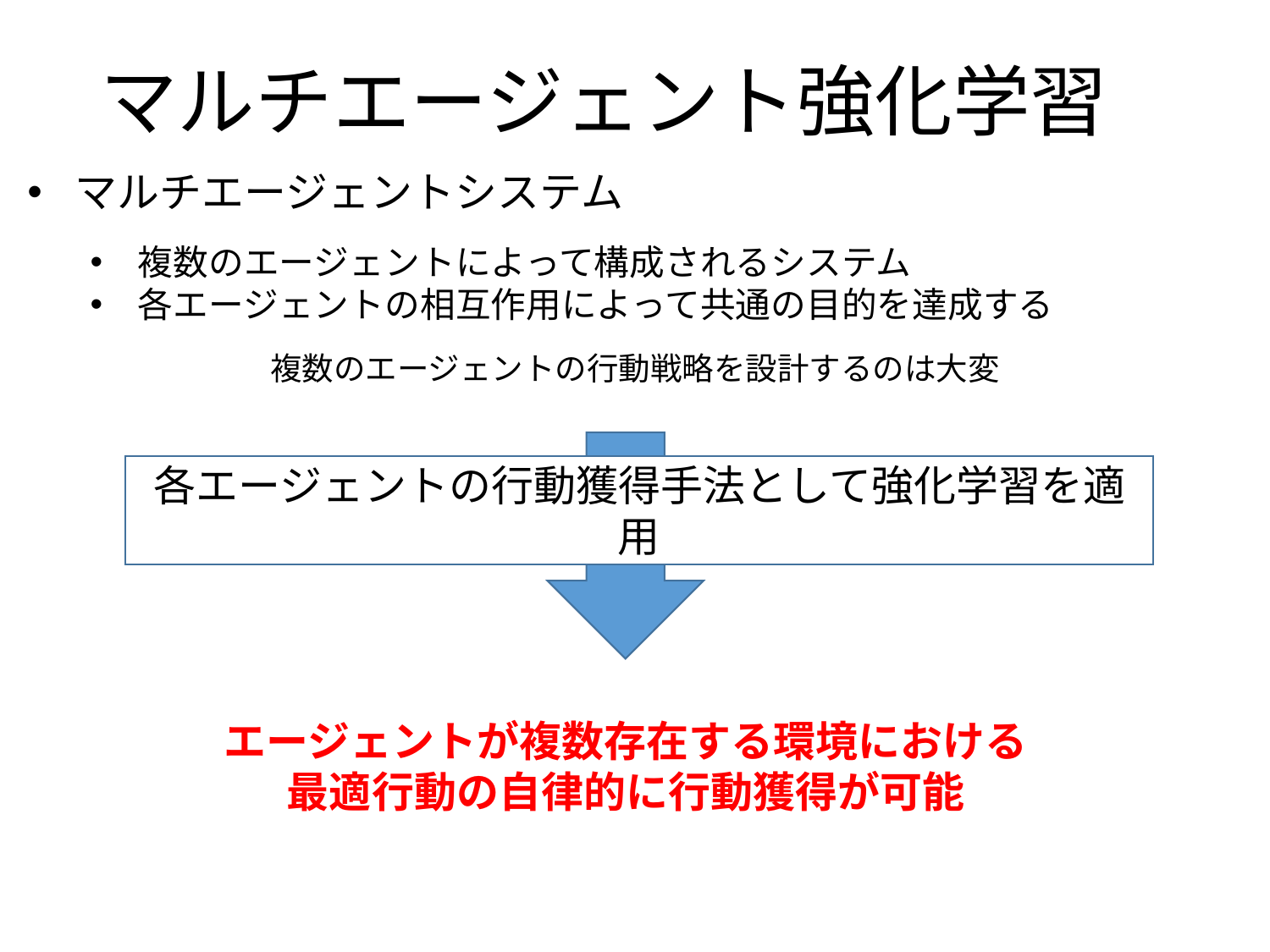

# マルチエージェント強化学習
マルチエージェントシステム
複数のエージェントによって構成されるシステム
各エージェントの相互作用によって共通の目的を達成する
複数のエージェントの行動戦略を設計するのは大変

各エージェントの行動獲得手法として強化学習を適用
エージェントが複数存在する環境における
最適行動の自律的に行動獲得が可能